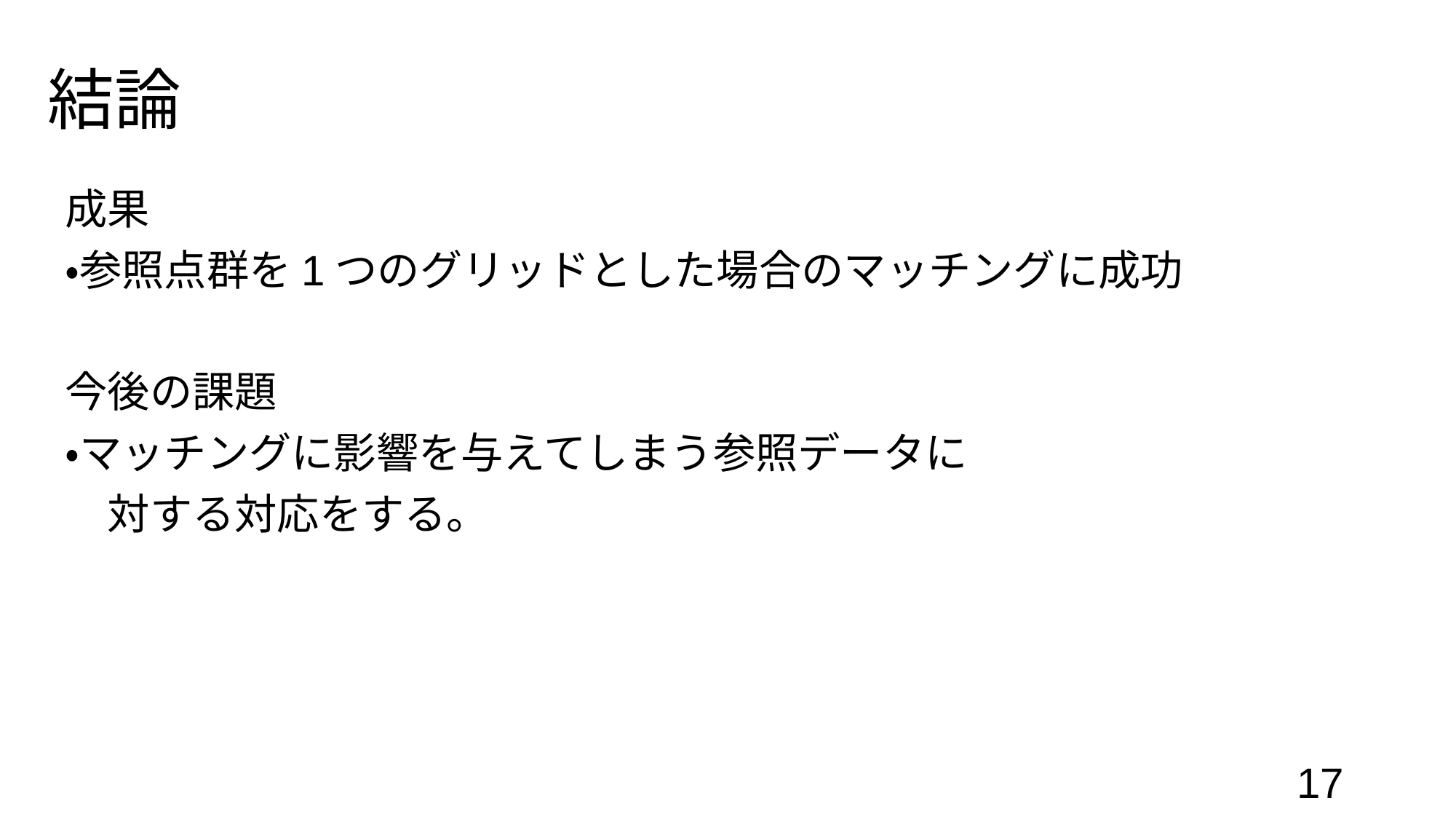

# 結論
成果
・参照点群を1つのグリッドとした場合のマッチングに成功

今後の課題
・マッチングに影響を与えてしまう参照データに
　対する対応をする。

17